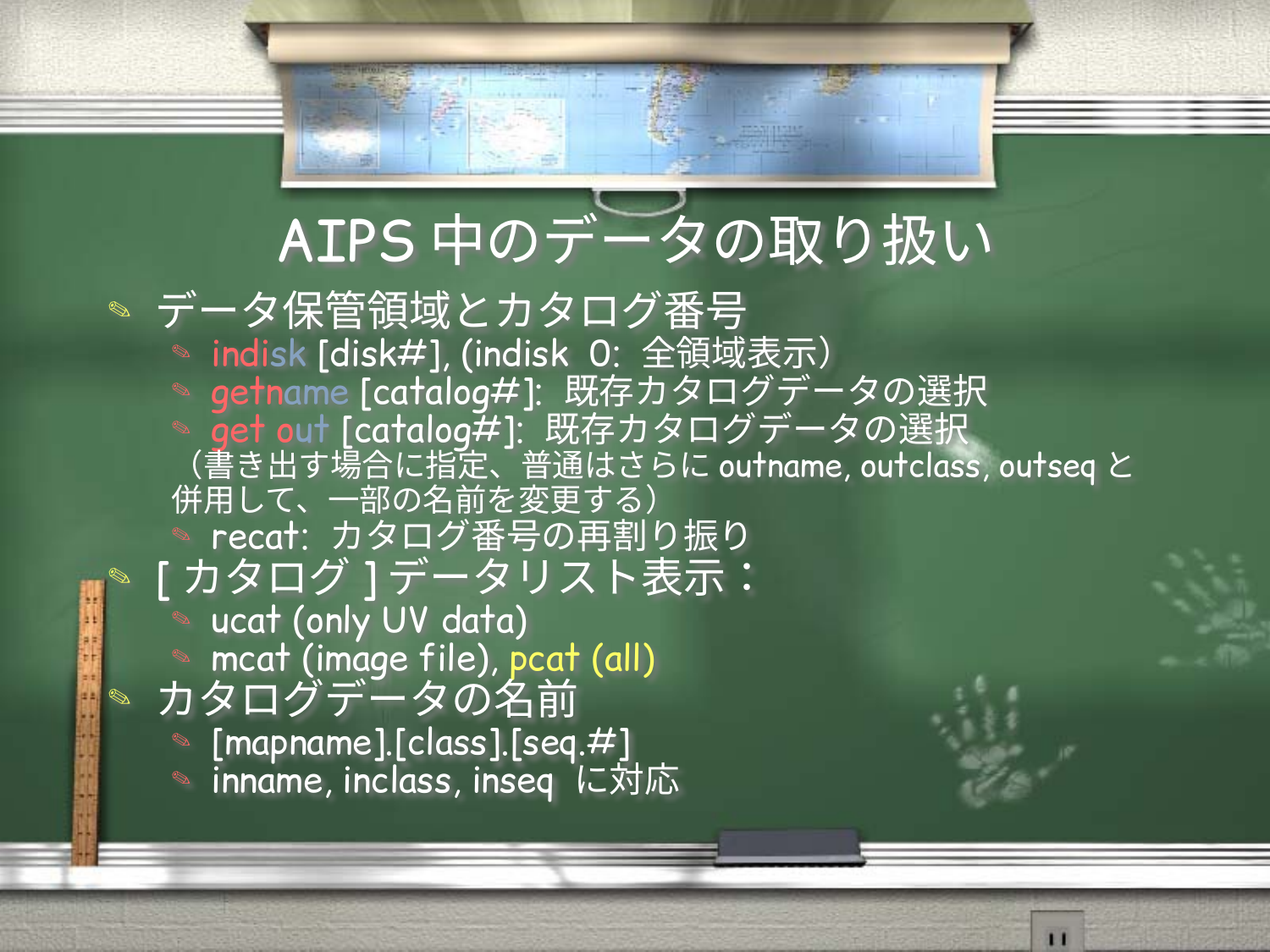

# AIPS中のデータの取り扱い
データ保管領域とカタログ番号
indisk [disk#], (indisk  0: 全領域表示）
getname [catalog#]: 既存カタログデータの選択
get out [catalog#]: 既存カタログデータの選択
（書き出す場合に指定、普通はさらにoutname, outclass, outseqと併用して、一部の名前を変更する）
recat: カタログ番号の再割り振り
[カタログ]データリスト表示：
ucat (only UV data)
mcat (image file), pcat (all)
カタログデータの名前
[mapname].[class].[seq.#]
inname, inclass, inseq に対応